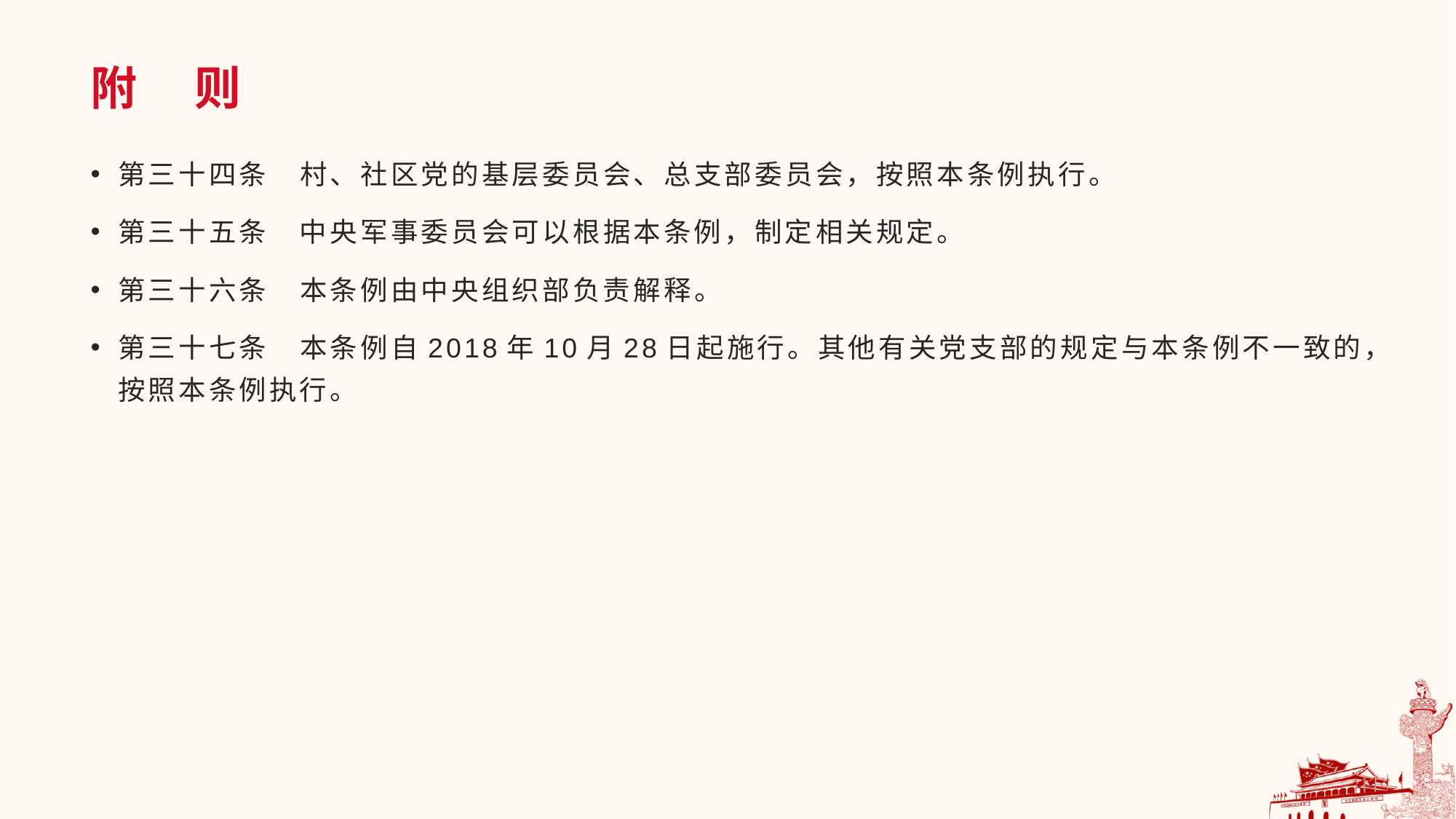

# 附    则
第三十四条　村、社区党的基层委员会、总支部委员会，按照本条例执行。
第三十五条　中央军事委员会可以根据本条例，制定相关规定。
第三十六条　本条例由中央组织部负责解释。
第三十七条　本条例自2018年10月28日起施行。其他有关党支部的规定与本条例不一致的，按照本条例执行。